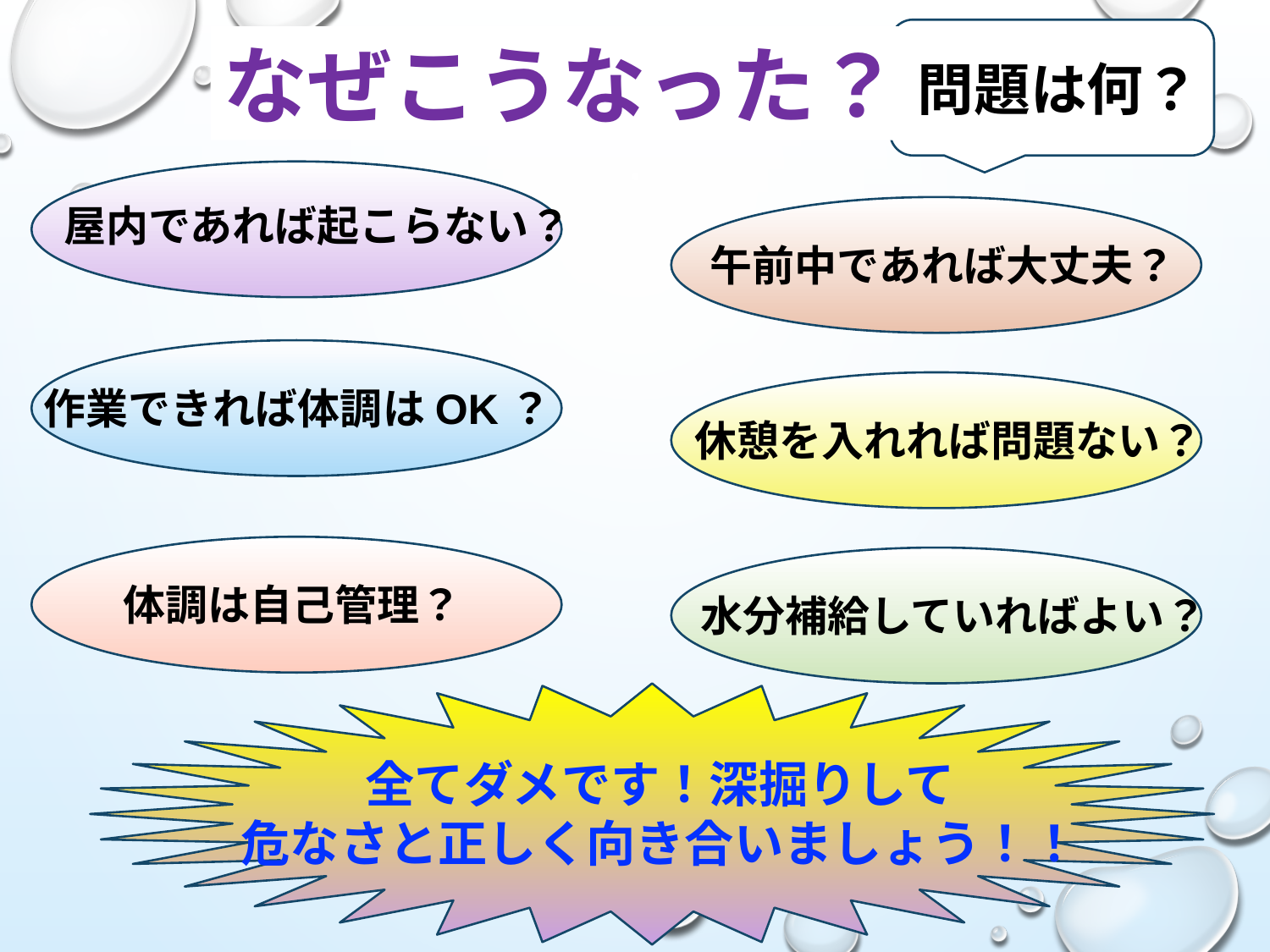

なぜこうなった？
問題は何？

屋内であれば起こらない？

午前中であれば大丈夫？

作業できれば体調はOK？
休憩を入れれば問題ない？

体調は自己管理？
水分補給していればよい？

全てダメです！深掘りして
危なさと正しく向き合いましょう！！